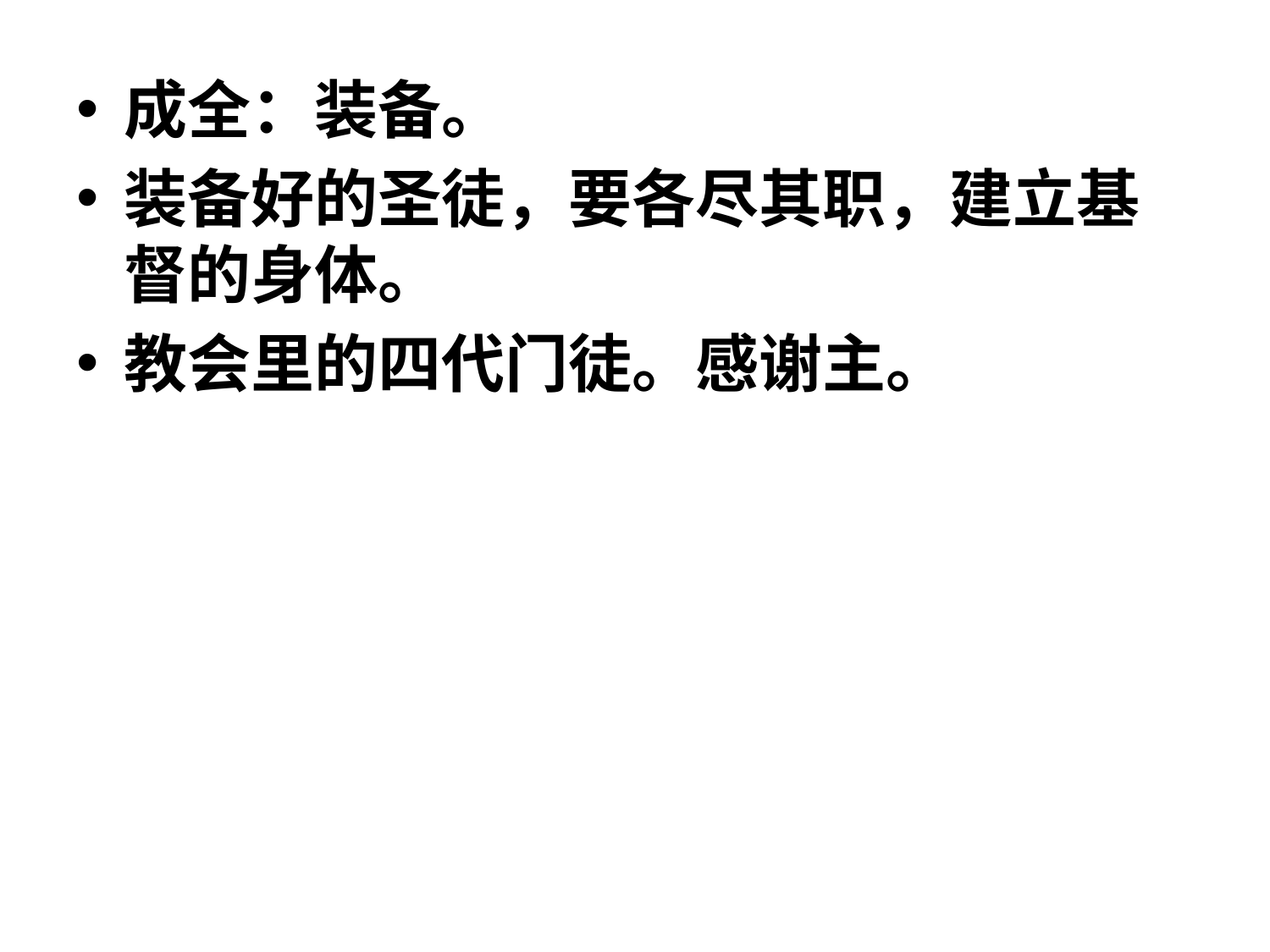

成全：装备。
装备好的圣徒，要各尽其职，建立基督的身体。
教会里的四代门徒。感谢主。